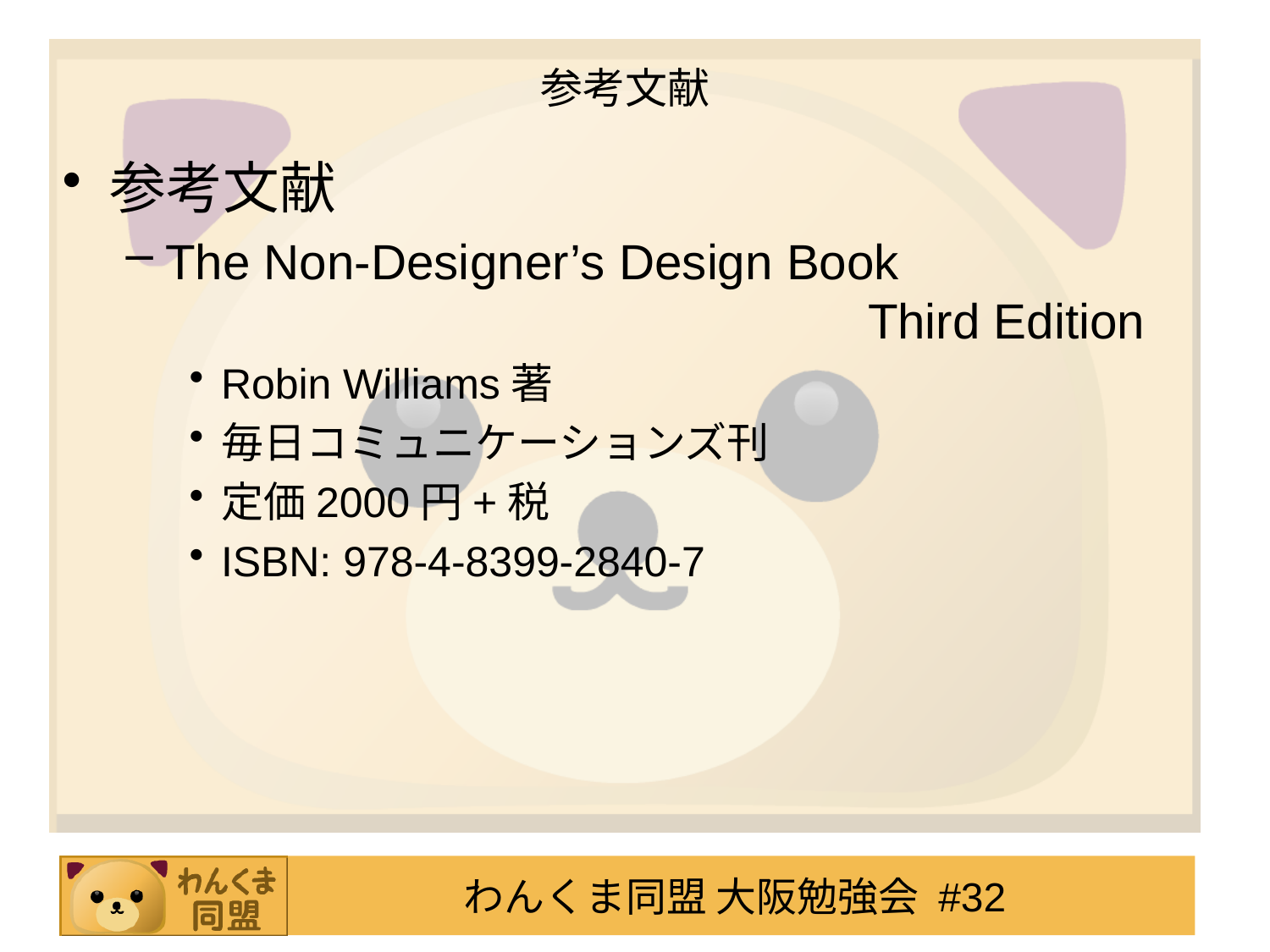

# 参考文献
参考文献
The Non-Designer’s Design Book
　　　　　　　　　　　　　　Third Edition
Robin Williams著
毎日コミュニケーションズ刊
定価2000円+税
ISBN: 978-4-8399-2840-7